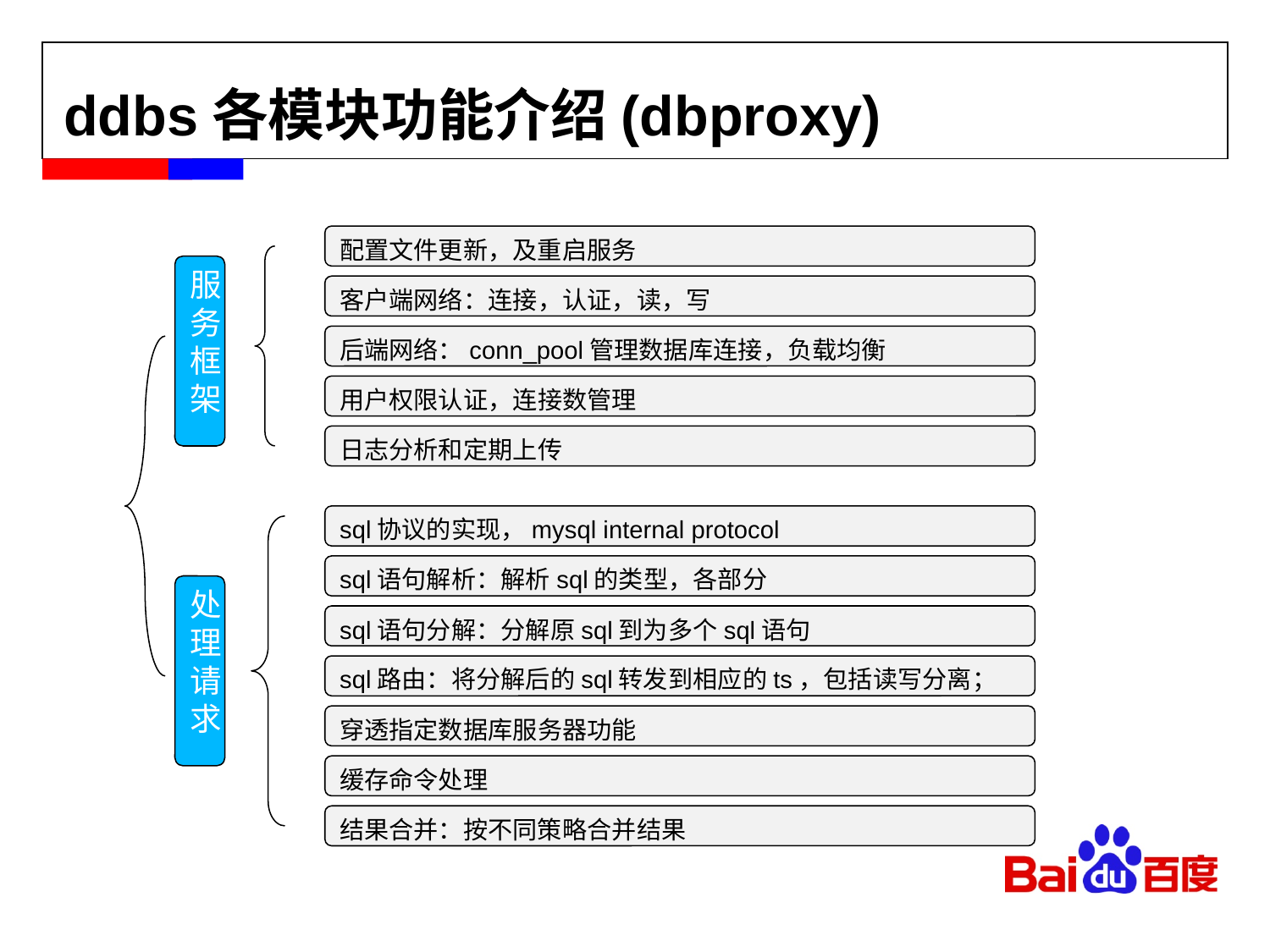

# ddbs各模块功能介绍(dbproxy)
配置文件更新，及重启服务

服务框架
客户端网络：连接，认证，读，写
后端网络：conn_pool管理数据库连接，负载均衡

用户权限认证，连接数管理
日志分析和定期上传
sql协议的实现，mysql internal protocol

sql语句解析：解析sql的类型，各部分
处理请求
sql语句分解：分解原sql到为多个sql语句
sql路由：将分解后的sql转发到相应的ts，包括读写分离；
穿透指定数据库服务器功能
缓存命令处理
结果合并：按不同策略合并结果